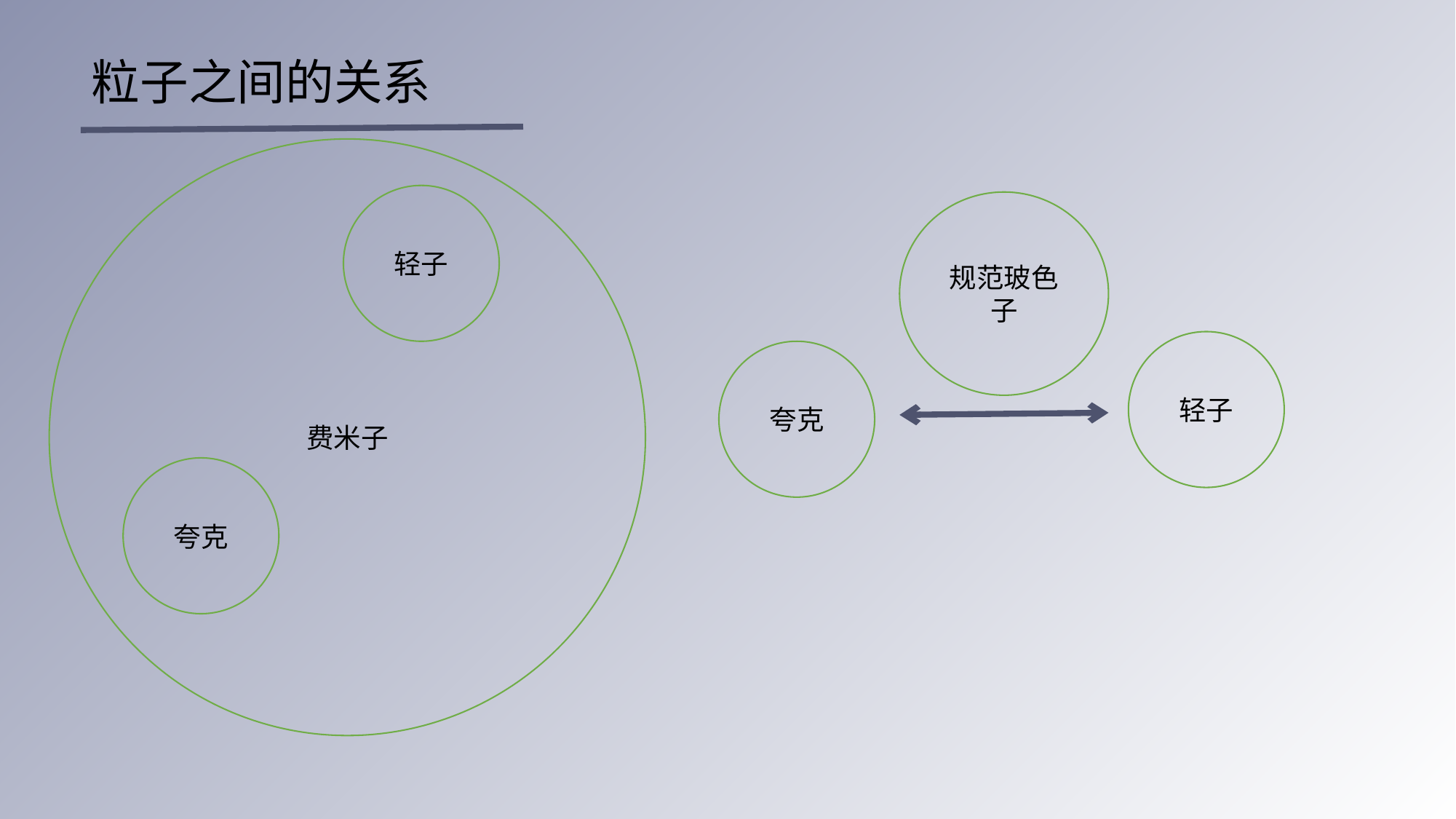

粒子之间的关系
费米子
轻子
规范玻色子
轻子
夸克
夸克
夸克